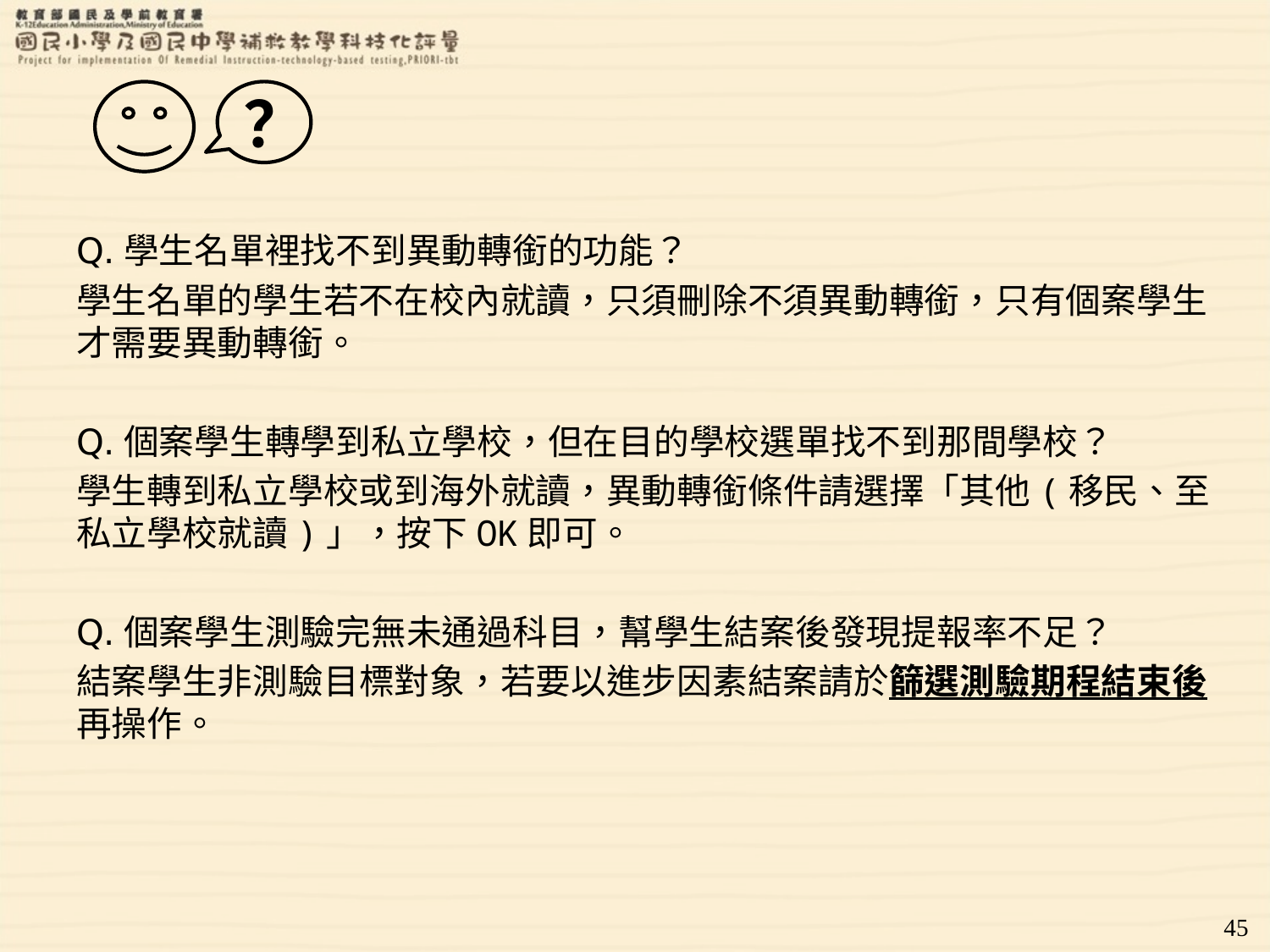

？
Q.學生名單裡找不到異動轉銜的功能？
學生名單的學生若不在校內就讀，只須刪除不須異動轉銜，只有個案學生才需要異動轉銜。

Q.個案學生轉學到私立學校，但在目的學校選單找不到那間學校？
學生轉到私立學校或到海外就讀，異動轉銜條件請選擇「其他(移民、至私立學校就讀)」，按下OK即可。

Q.個案學生測驗完無未通過科目，幫學生結案後發現提報率不足？
結案學生非測驗目標對象，若要以進步因素結案請於篩選測驗期程結束後再操作。
45